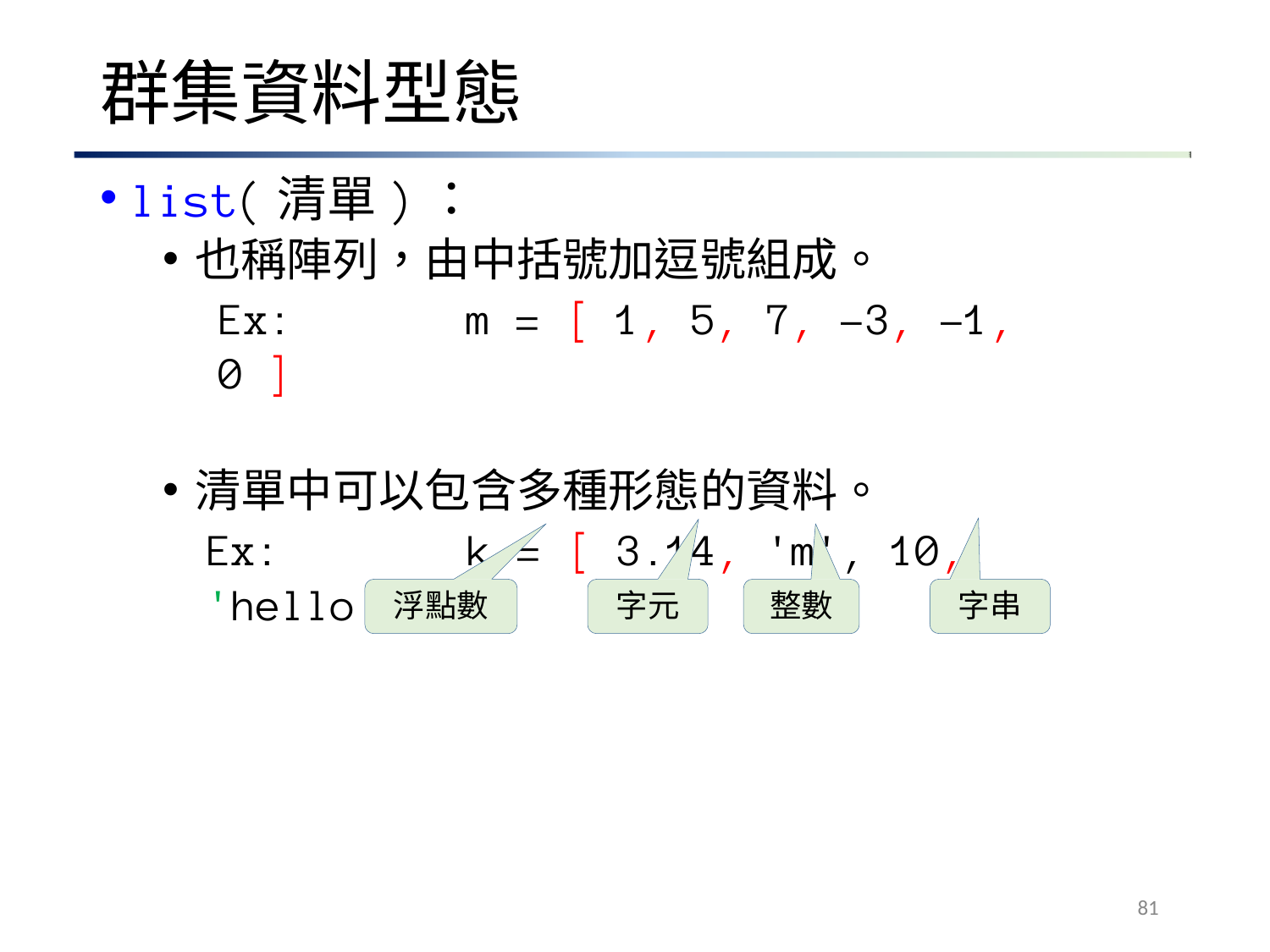

# 群集資料型態
list(清單)：
也稱陣列，由中括號加逗號組成。
Ex:	m = [ 1, 5, 7, -3, -1, 0 ]

清單中可以包含多種形態的資料。
Ex:	k = [ 3.14, 'm', 10, 'hello' ]

浮點數
字元
整數
字串
81